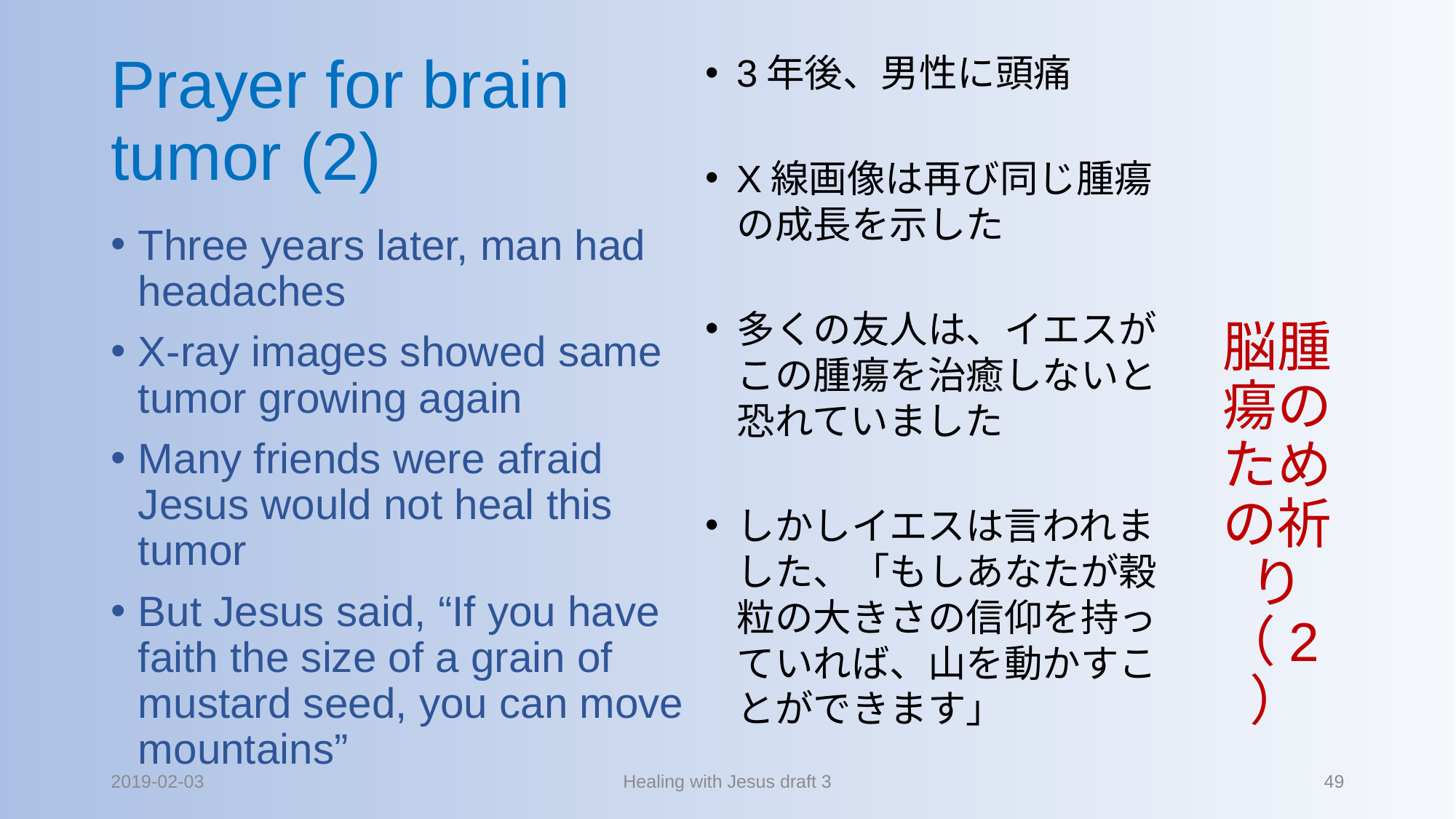

# Prayer for brain tumor (2)
3年後、男性に頭痛
X線画像は再び同じ腫瘍の成長を示した
多くの友人は、イエスがこの腫瘍を治癒しないと恐れていました
しかしイエスは言われました、「もしあなたが穀粒の大きさの信仰を持っていれば、山を動かすことができます」
脳腫瘍のための祈り（2）
Three years later, man had headaches
X-ray images showed same tumor growing again
Many friends were afraid Jesus would not heal this tumor
But Jesus said, “If you have faith the size of a grain of mustard seed, you can move mountains”

2019-02-03
Healing with Jesus draft 3
49